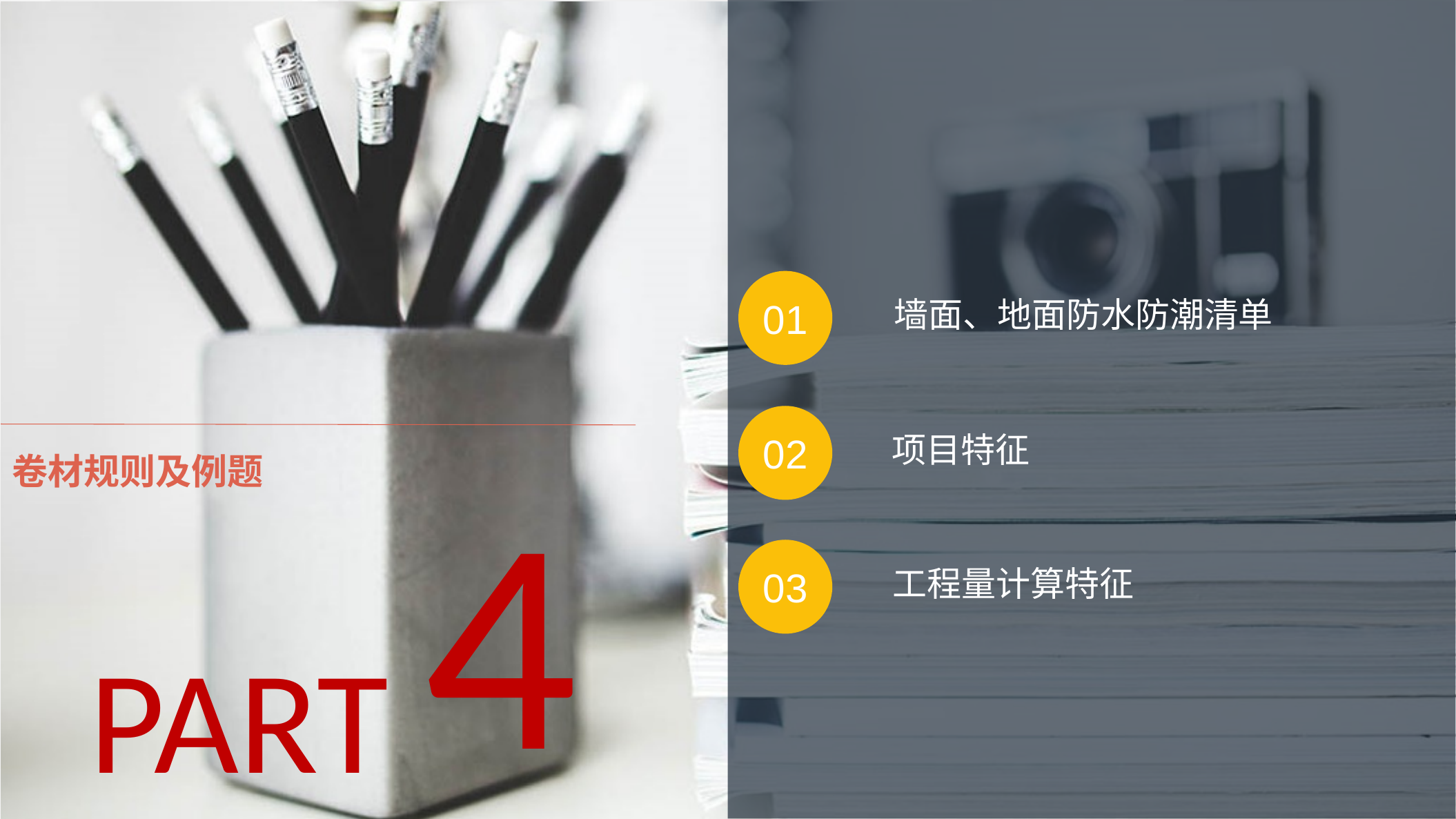

01
墙面、地面防水防潮清单
02
项目特征
4
卷材规则及例题
03
工程量计算特征
PART